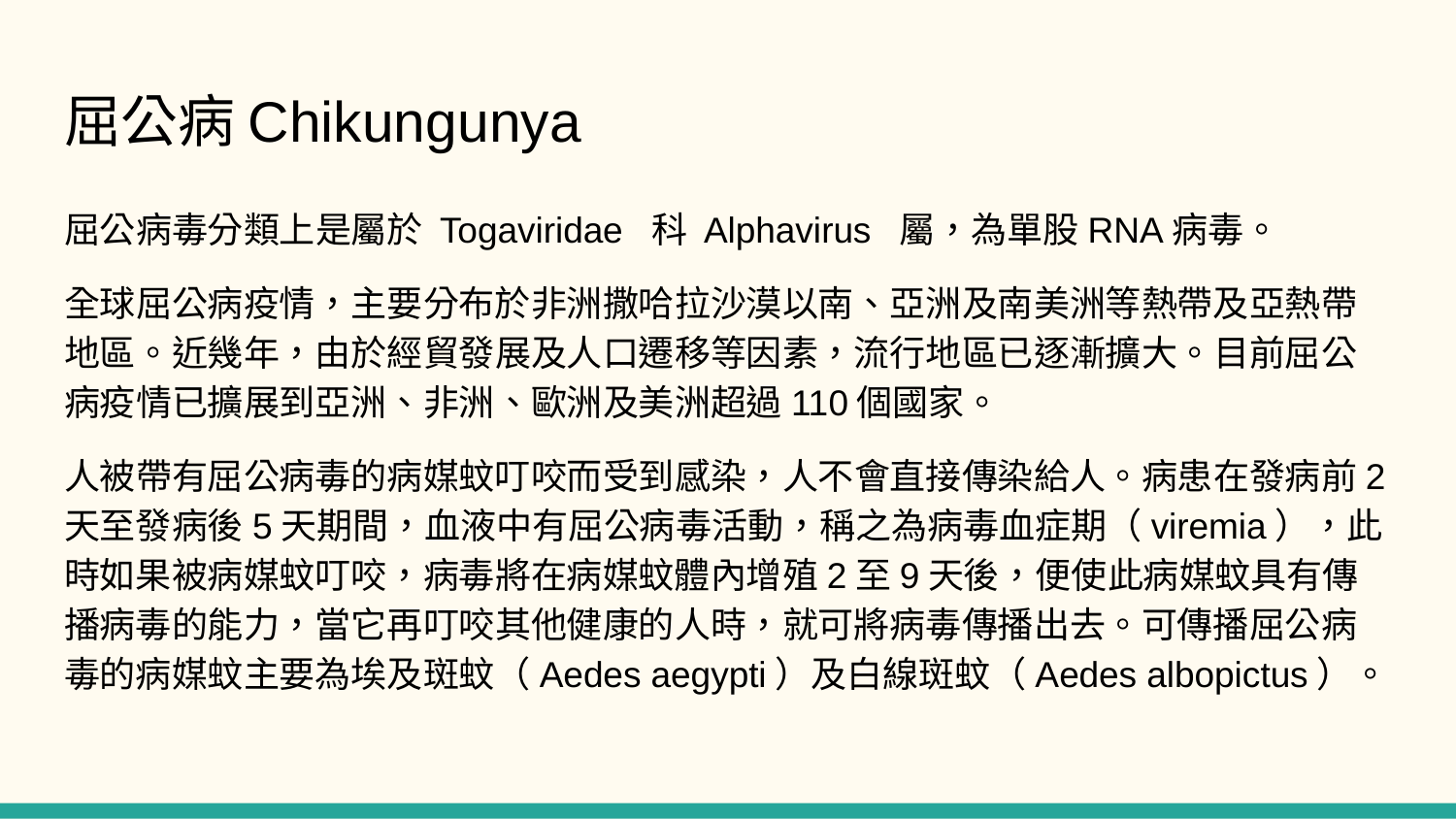

# 屈公病Chikungunya
屈公病毒分類上是屬於 Togaviridae  科 Alphavirus  屬，為單股RNA病毒。
全球屈公病疫情，主要分布於非洲撒哈拉沙漠以南、亞洲及南美洲等熱帶及亞熱帶地區。近幾年，由於經貿發展及人口遷移等因素，流行地區已逐漸擴大。目前屈公病疫情已擴展到亞洲、非洲、歐洲及美洲超過110個國家。
人被帶有屈公病毒的病媒蚊叮咬而受到感染，人不會直接傳染給人。病患在發病前2天至發病後5天期間，血液中有屈公病毒活動，稱之為病毒血症期（viremia），此時如果被病媒蚊叮咬，病毒將在病媒蚊體內增殖2至9天後，便使此病媒蚊具有傳播病毒的能力，當它再叮咬其他健康的人時，就可將病毒傳播出去。可傳播屈公病毒的病媒蚊主要為埃及斑蚊（Aedes aegypti）及白線斑蚊（Aedes albopictus）。